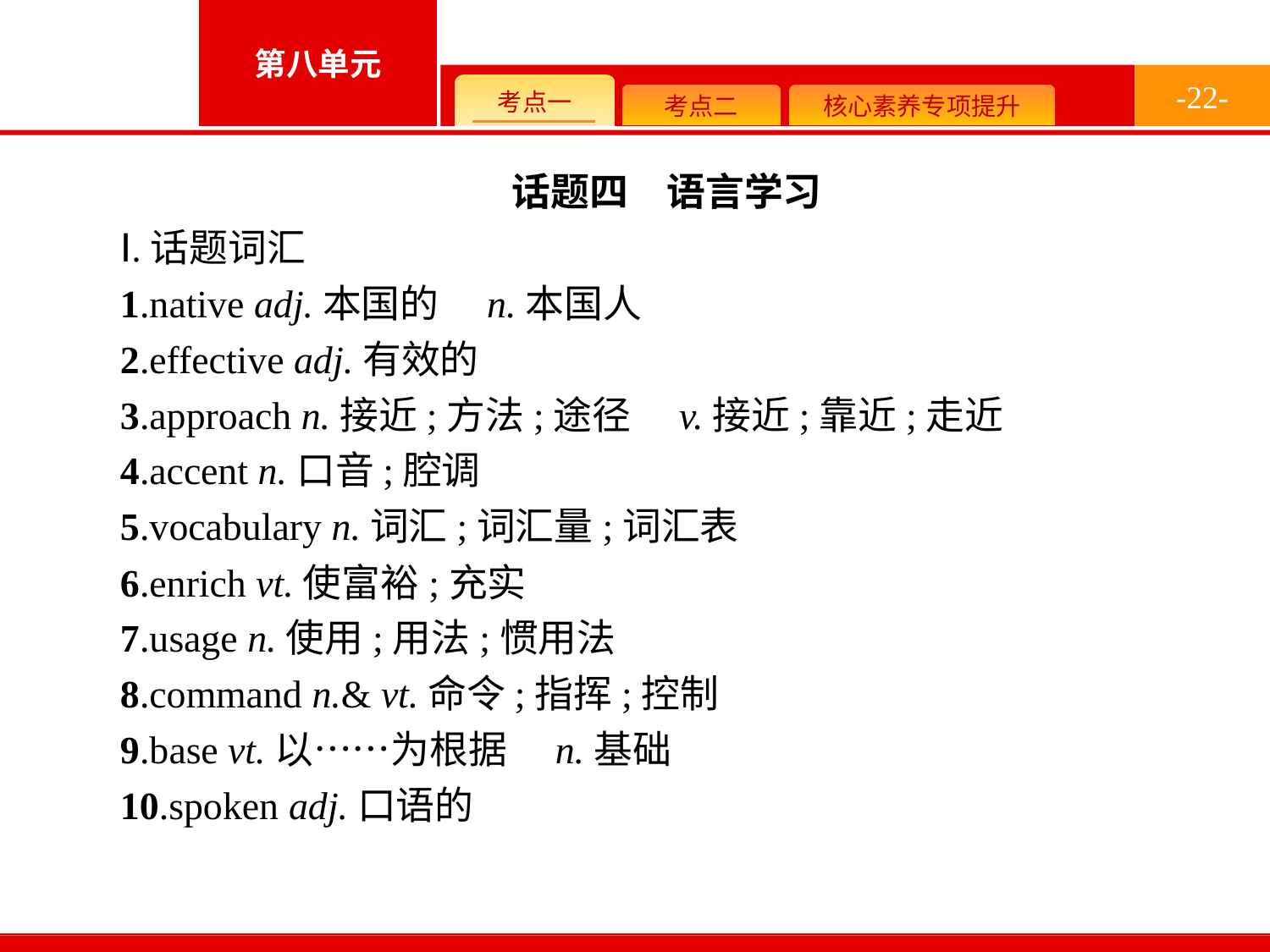

-22-
话题四　语言学习
Ⅰ.话题词汇
1.native adj.本国的　n.本国人
2.effective adj.有效的
3.approach n.接近;方法;途径　v.接近;靠近;走近
4.accent n.口音;腔调
5.vocabulary n.词汇;词汇量;词汇表
6.enrich vt.使富裕;充实
7.usage n.使用;用法;惯用法
8.command n.& vt.命令;指挥;控制
9.base vt.以……为根据　n.基础
10.spoken adj.口语的